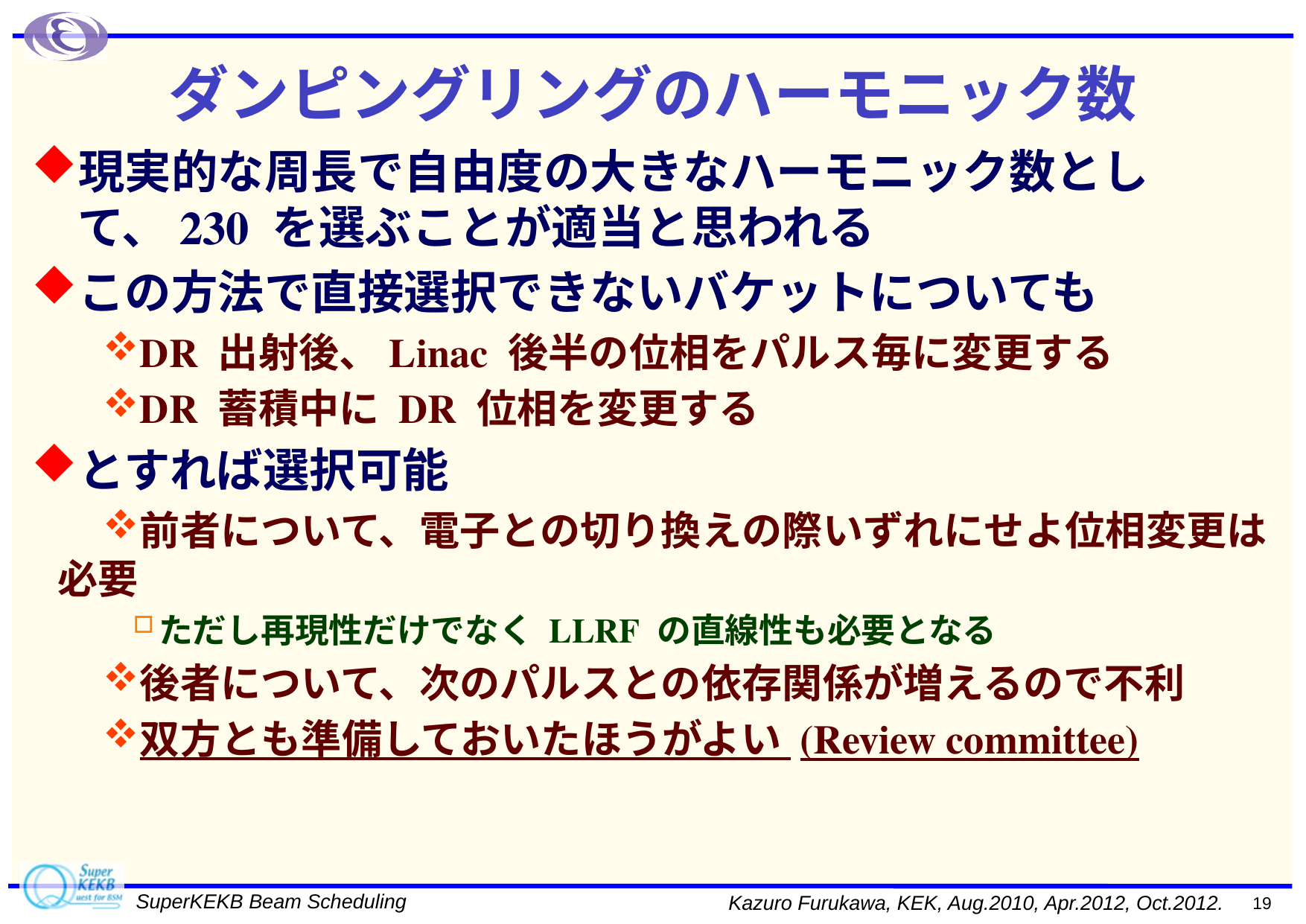

# ダンピングリングのハーモニック数
現実的な周長で自由度の大きなハーモニック数として、230 を選ぶことが適当と思われる
この方法で直接選択できないバケットについても
DR 出射後、Linac 後半の位相をパルス毎に変更する
DR 蓄積中に DR 位相を変更する
とすれば選択可能
前者について、電子との切り換えの際いずれにせよ位相変更は必要
ただし再現性だけでなく LLRF の直線性も必要となる
後者について、次のパルスとの依存関係が増えるので不利
双方とも準備しておいたほうがよい (Review committee)
19